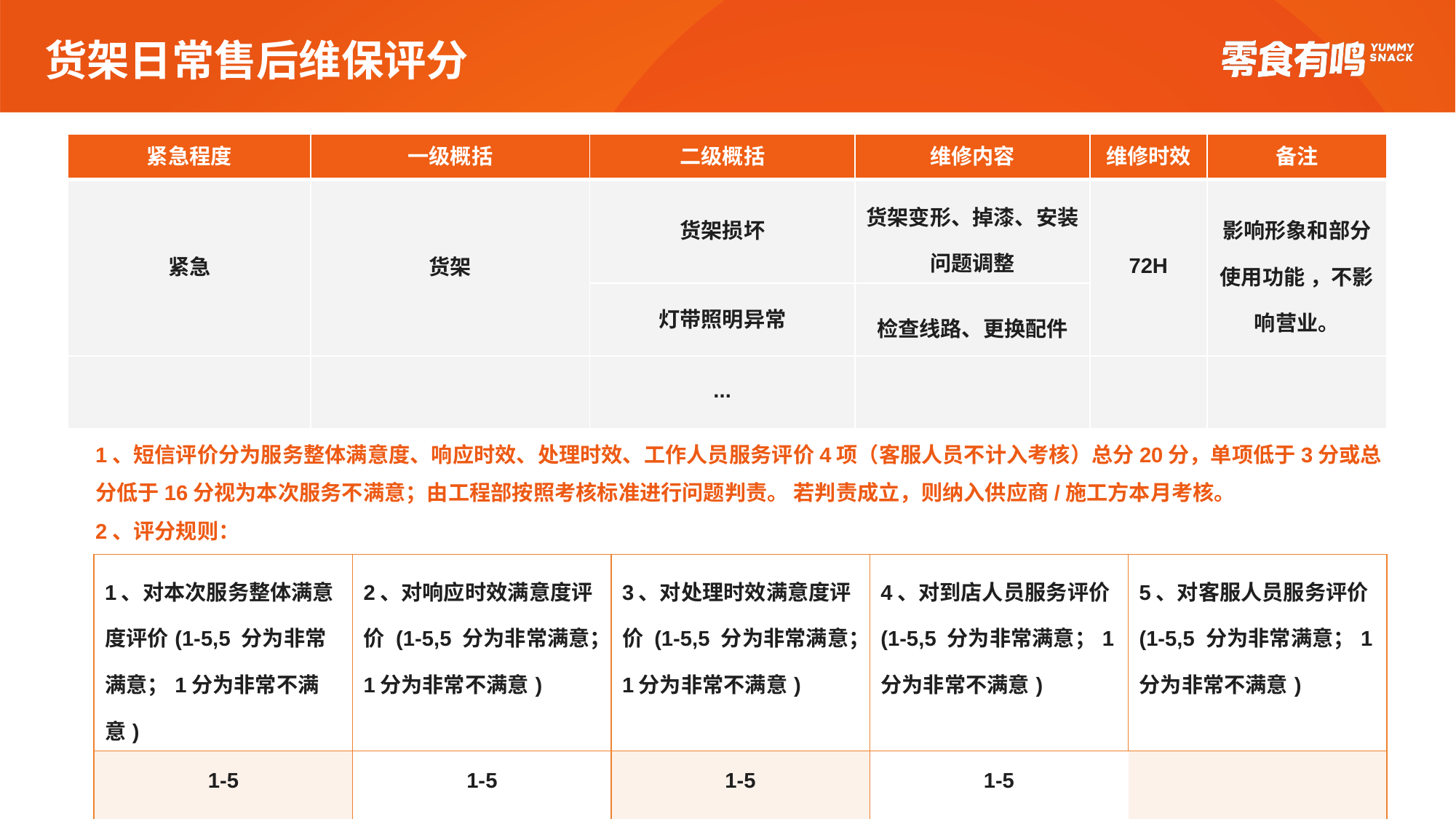

# 货架日常售后维保评分
| 紧急程度 | 一级概括 | 二级概括 | 维修内容 | 维修时效 | 备注 |
| --- | --- | --- | --- | --- | --- |
| 紧急 | 货架 | 货架损坏 | 货架变形、掉漆、安装问题调整 | 72H | 影响形象和部分 使用功能 ，不影响营业。 |
|  |  | 灯带照明异常 | 检查线路、更换配件 |  |  |
|  |  | ... |  |  |  |

1、短信评价分为服务整体满意度、响应时效、处理时效、工作人员服务评价4项（客服人员不计入考核）总分20分，单项低于3分或总分低于16分视为本次服务不满意；由工程部按照考核标准进行问题判责。 若判责成立，则纳入供应商/施工方本月考核。
2、评分规则：
5
| 1、对本次服务整体满意度评价(1-5,5 分为非常满意；1分为非常不满意) | 2、对响应时效满意度评价 (1-5,5 分为非常满意； 1分为非常不满意) | 3、对处理时效满意度评价 (1-5,5 分为非常满意；1分为非常不满意) | 4、对到店人员服务评价 (1-5,5 分为非常满意；1分为非常不满意) | 5、对客服人员服务评价 (1-5,5 分为非常满意；1分为非常不满意) |
| --- | --- | --- | --- | --- |
| 1-5 | 1-5 | 1-5 | 1-5 |  |